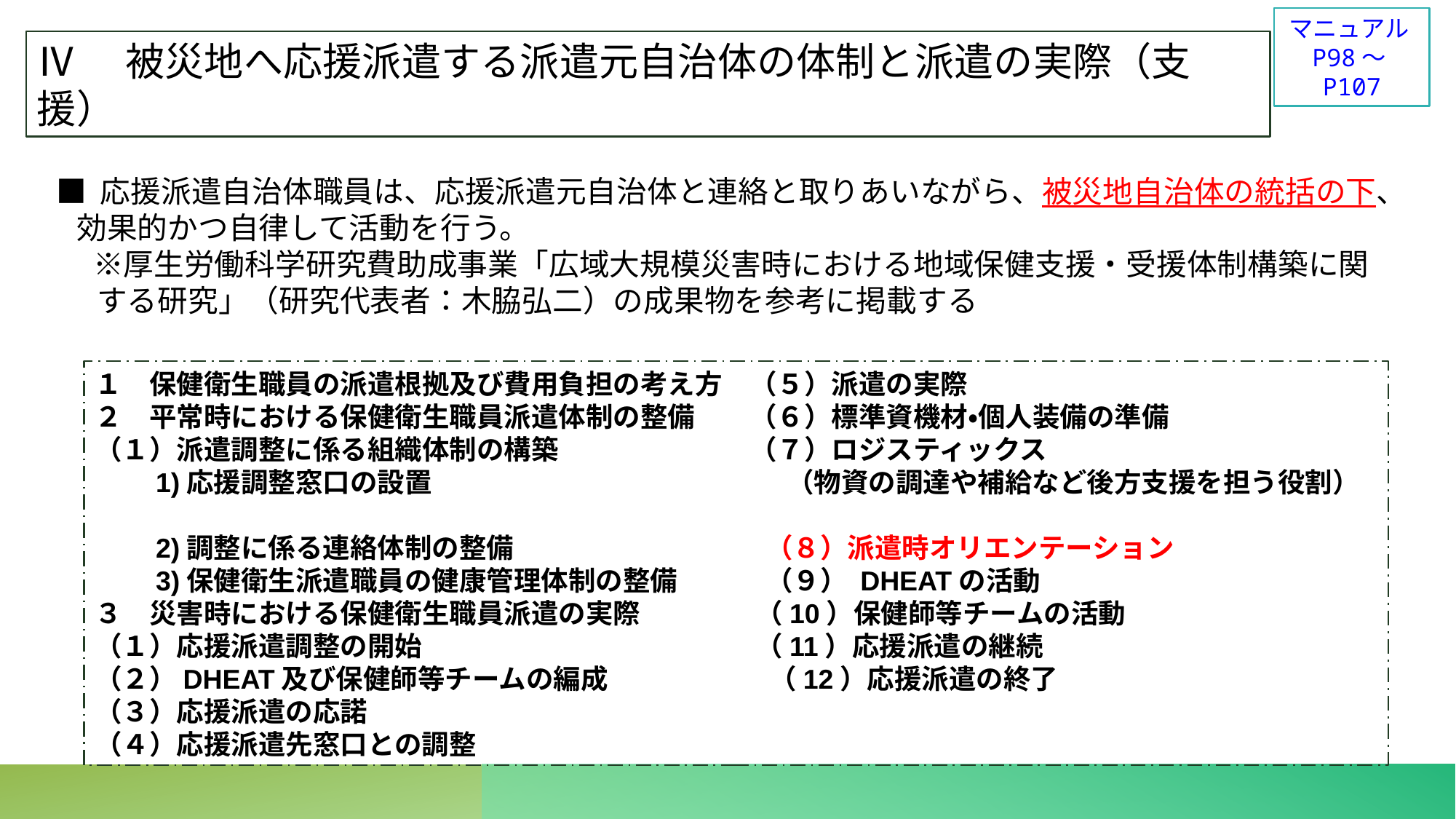

マニュアルP98～P107
Ⅳ　被災地へ応援派遣する派遣元自治体の体制と派遣の実際（支援）
■ 応援派遣自治体職員は、応援派遣元自治体と連絡と取りあいながら、被災地自治体の統括の下、
  効果的かつ自律して活動を行う。
　 ※厚生労働科学研究費助成事業「広域大規模災害時における地域保健支援・受援体制構築に関
     する研究」（研究代表者：木脇弘二）の成果物を参考に掲載する
１　保健衛生職員の派遣根拠及び費用負担の考え方　（５）派遣の実際
２　平常時における保健衛生職員派遣体制の整備　　（６）標準資機材・個人装備の準備
（１）派遣調整に係る組織体制の構築　　　　　　　（７）ロジスティックス
　　1)応援調整窓口の設置　　　　　　　　　　　　　（物資の調達や補給など後方支援を担う役割）
　　2)調整に係る連絡体制の整備　　　　　　　　 　（８）派遣時オリエンテーション
　　3)保健衛生派遣職員の健康管理体制の整備 　　　（９） DHEATの活動
３　災害時における保健衛生職員派遣の実際　　　 　（10）保健師等チームの活動
（１）応援派遣調整の開始　　　　　　　　　 　　　（11）応援派遣の継続
（２）DHEAT及び保健師等チームの編成　　　　　    （12）応援派遣の終了
（３）応援派遣の応諾
（４）応援派遣先窓口との調整